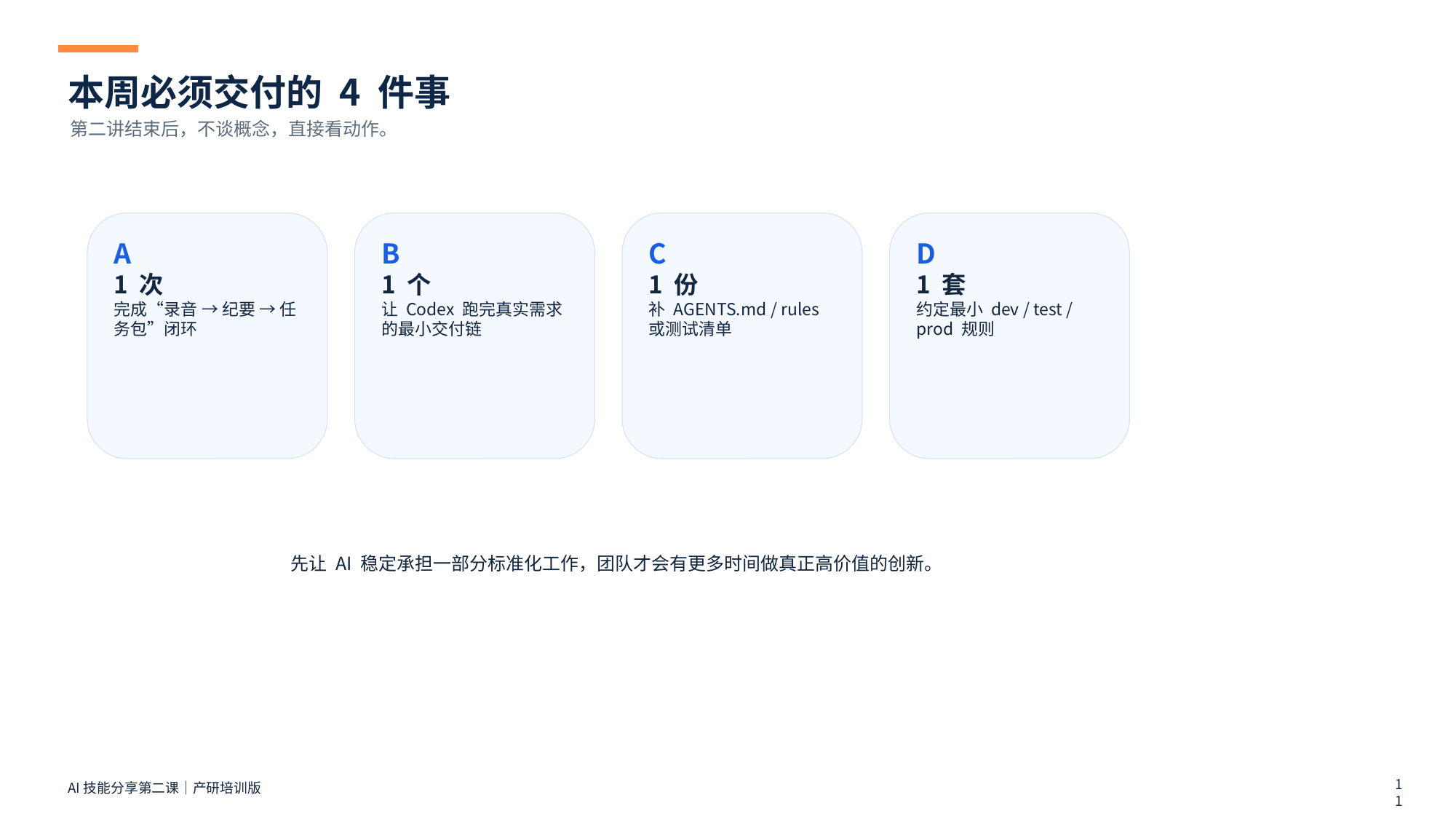

本周必须交付的 4 件事
第二讲结束后，不谈概念，直接看动作。
A
1 次
完成“录音 → 纪要 → 任务包”闭环
B
1 个
让 Codex 跑完真实需求的最小交付链
C
1 份
补 AGENTS.md / rules 或测试清单
D
1 套
约定最小 dev / test / prod 规则
先让 AI 稳定承担一部分标准化工作，团队才会有更多时间做真正高价值的创新。
11
AI技能分享第二课｜产研培训版